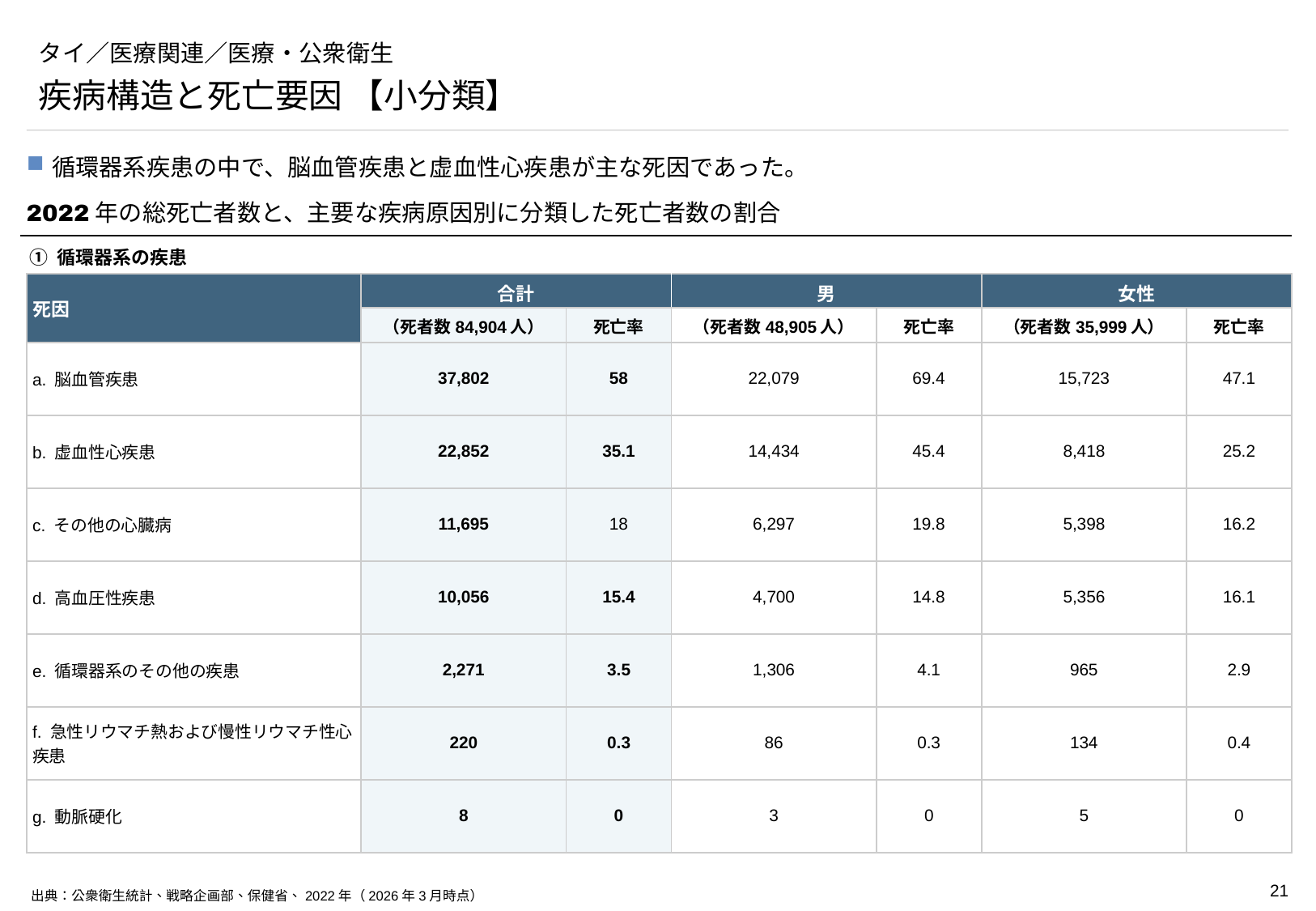

# タイ／医療関連／医療・公衆衛生
疾病構造と死亡要因 【小分類】
循環器系疾患の中で、脳血管疾患と虚血性心疾患が主な死因であった。
2022年の総死亡者数と、主要な疾病原因別に分類した死亡者数の割合
① 循環器系の疾患
| 死因 | 合計 |  | 男 |  | 女性 |  |
| --- | --- | --- | --- | --- | --- | --- |
|  | （死者数84,904人） | 死亡率 | （死者数48,905人） | 死亡率 | （死者数35,999人） | 死亡率 |
| a. 脳血管疾患 | 37,802 | 58 | 22,079 | 69.4 | 15,723 | 47.1 |
| b. 虚血性心疾患 | 22,852 | 35.1 | 14,434 | 45.4 | 8,418 | 25.2 |
| c. その他の心臓病 | 11,695 | 18 | 6,297 | 19.8 | 5,398 | 16.2 |
| d. 高血圧性疾患 | 10,056 | 15.4 | 4,700 | 14.8 | 5,356 | 16.1 |
| e. 循環器系のその他の疾患 | 2,271 | 3.5 | 1,306 | 4.1 | 965 | 2.9 |
| f. 急性リウマチ熱および慢性リウマチ性心疾患 | 220 | 0.3 | 86 | 0.3 | 134 | 0.4 |
| g. 動脈硬化 | 8 | 0 | 3 | 0 | 5 | 0 |
出典：公衆衛生統計、戦略企画部、保健省、2022年（2026年3月時点）